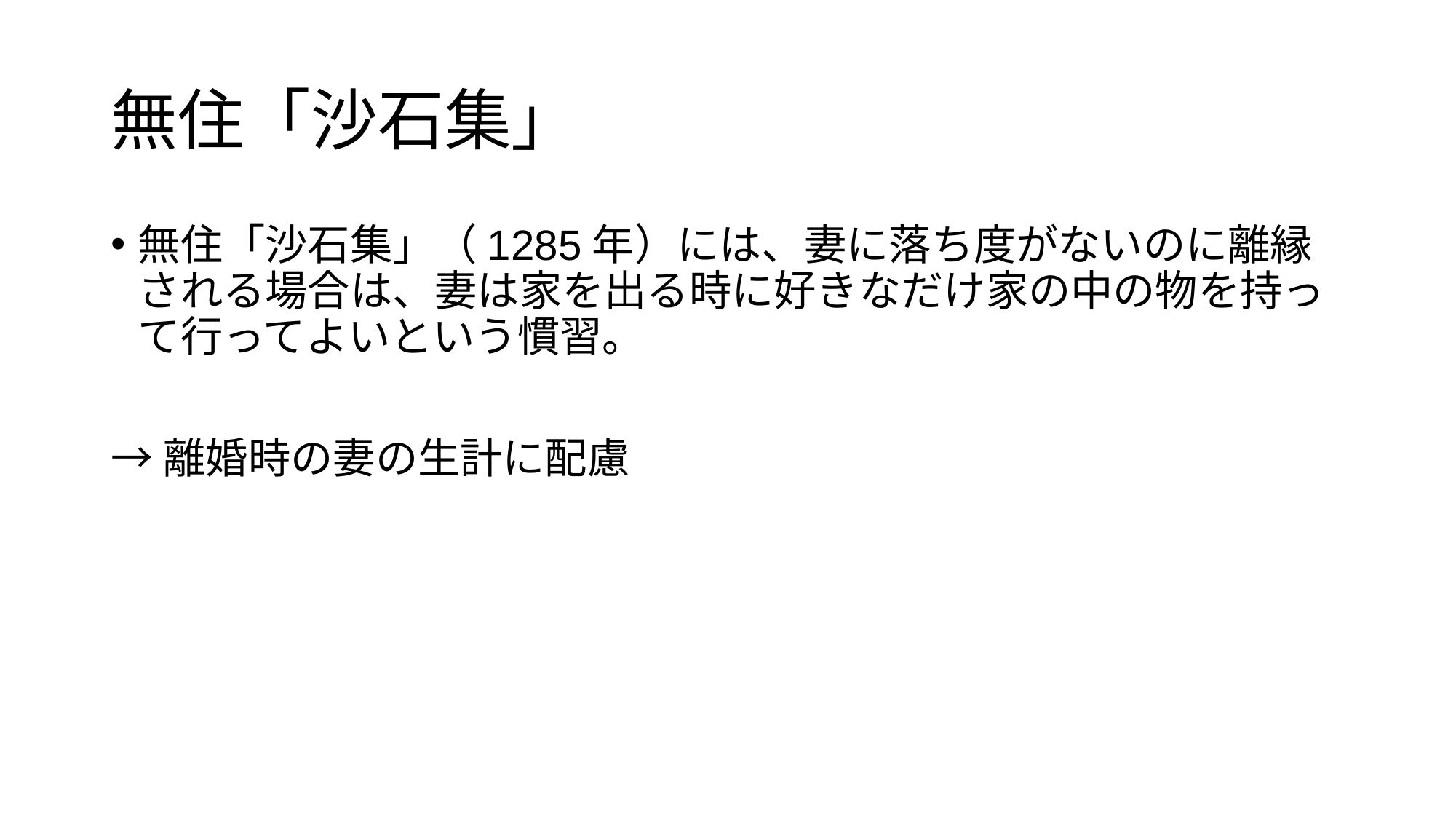

# 無住「沙石集」
無住「沙石集」（1285年）には、妻に落ち度がないのに離縁される場合は、妻は家を出る時に好きなだけ家の中の物を持って行ってよいという慣習。

→離婚時の妻の生計に配慮